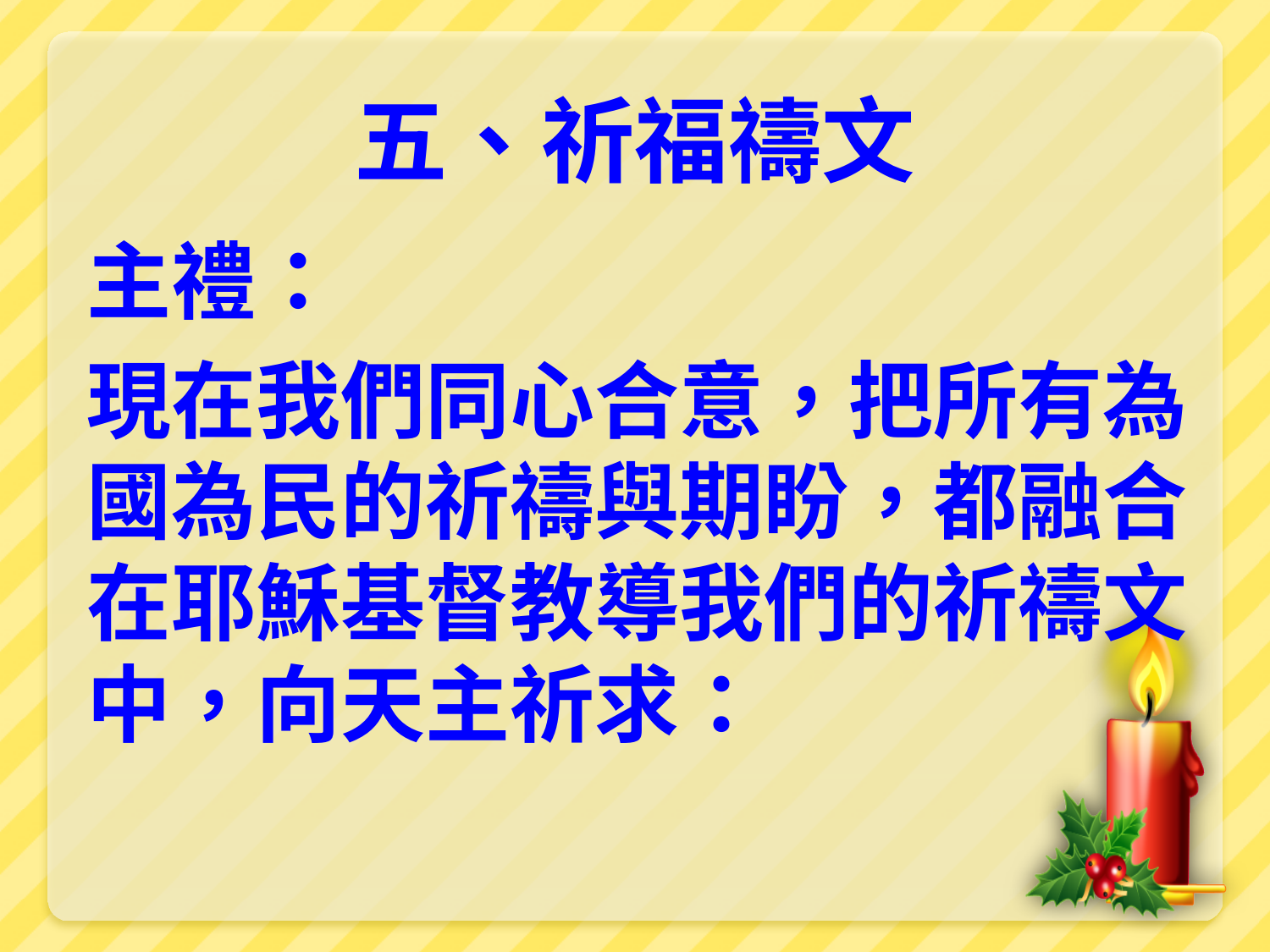

# 五、祈福禱文
主禮：
現在我們同心合意，把所有為國為民的祈禱與期盼，都融合在耶穌基督教導我們的祈禱文中，向天主祈求：